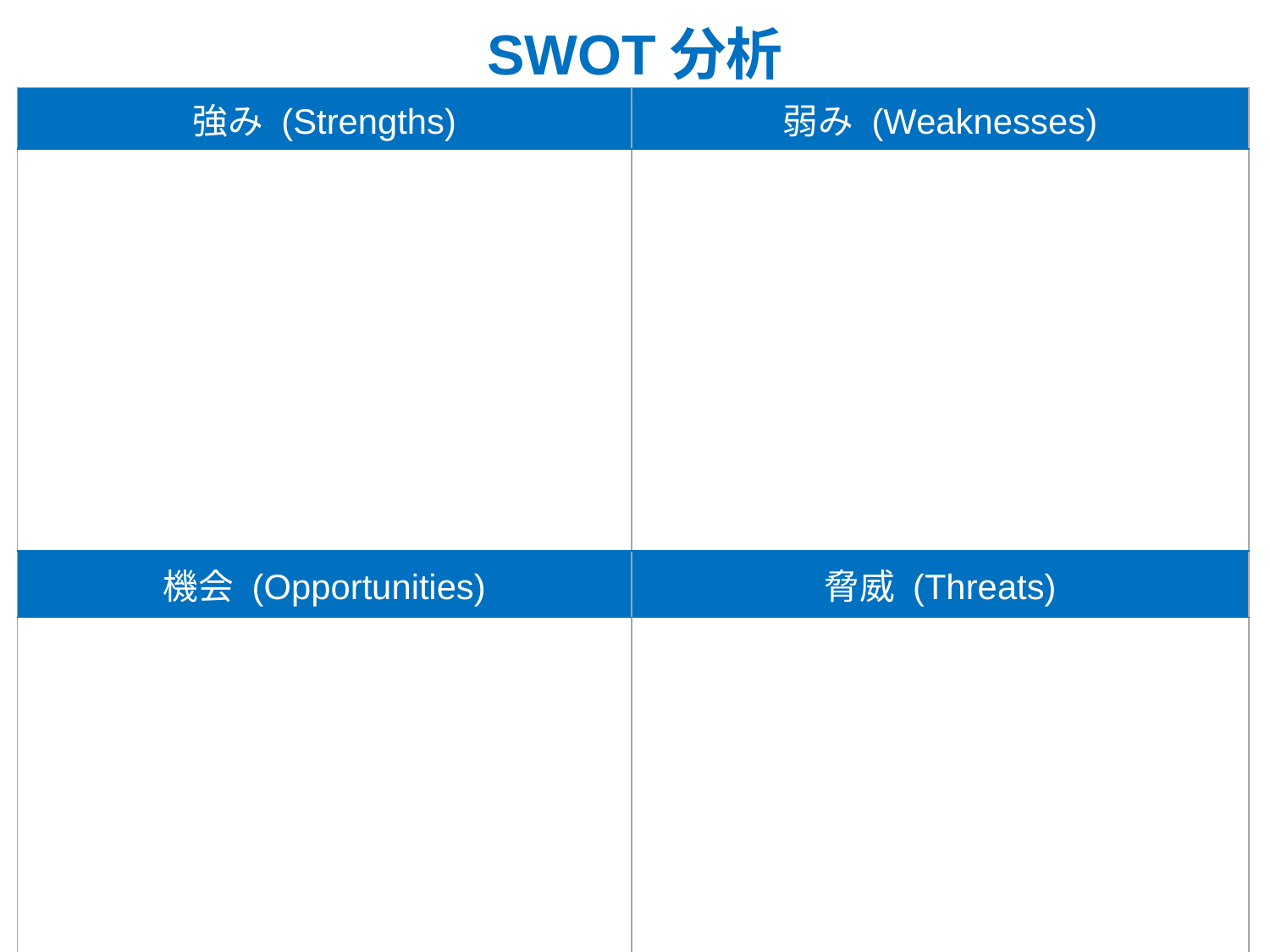

SWOT分析
| 強み (Strengths) | 弱み (Weaknesses) |
| --- | --- |
|  |  |
| 機会 (Opportunities) | 脅威 (Threats) |
|  |  |